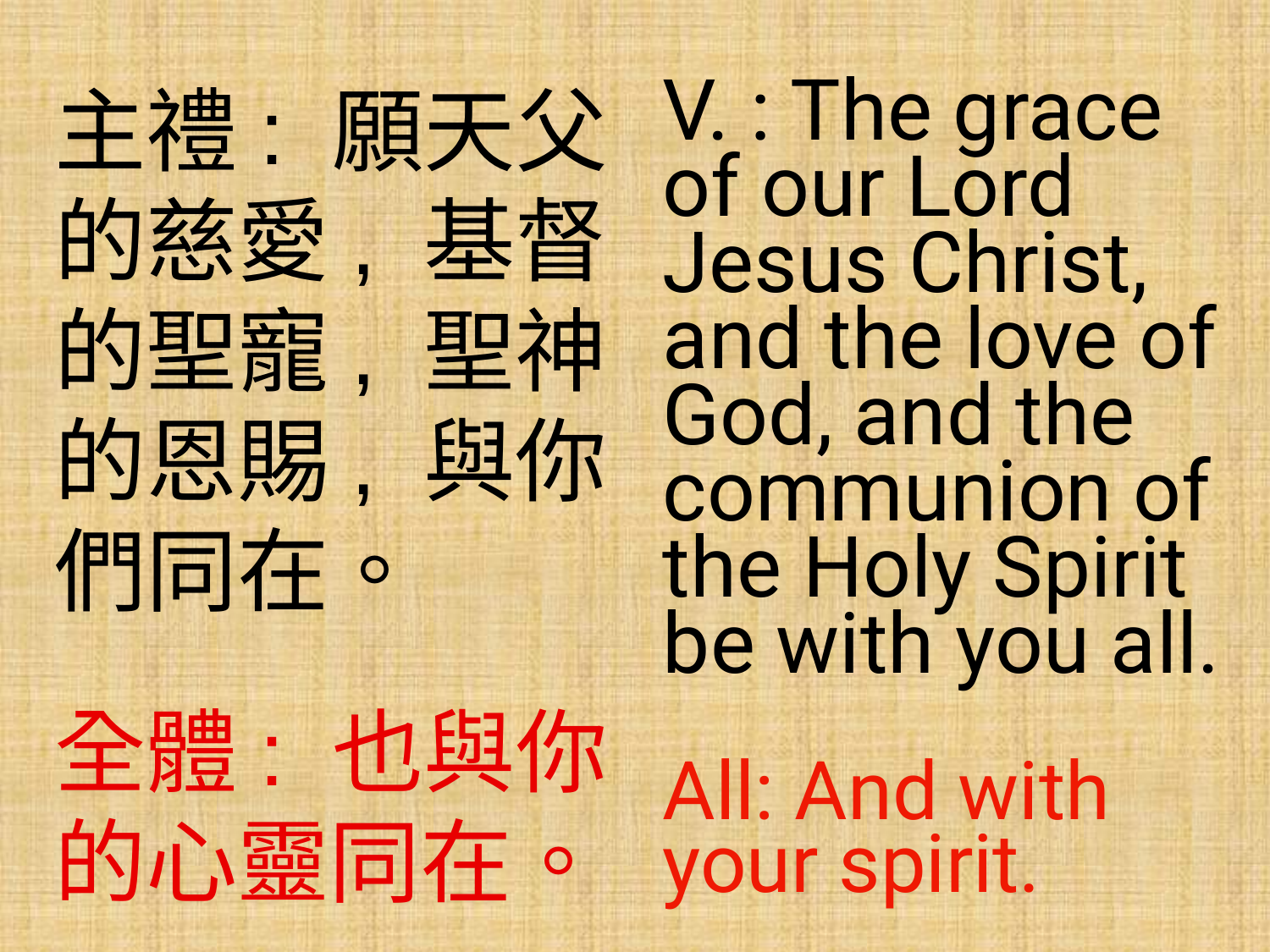

主禮: 願天父的慈愛, 基督的聖寵, 聖神的恩賜, 與你們同在。

全體: 也與你的心靈同在。
V. : The grace of our Lord Jesus Christ, and the love of God, and the communion of the Holy Spirit be with you all.

All: And with your spirit.